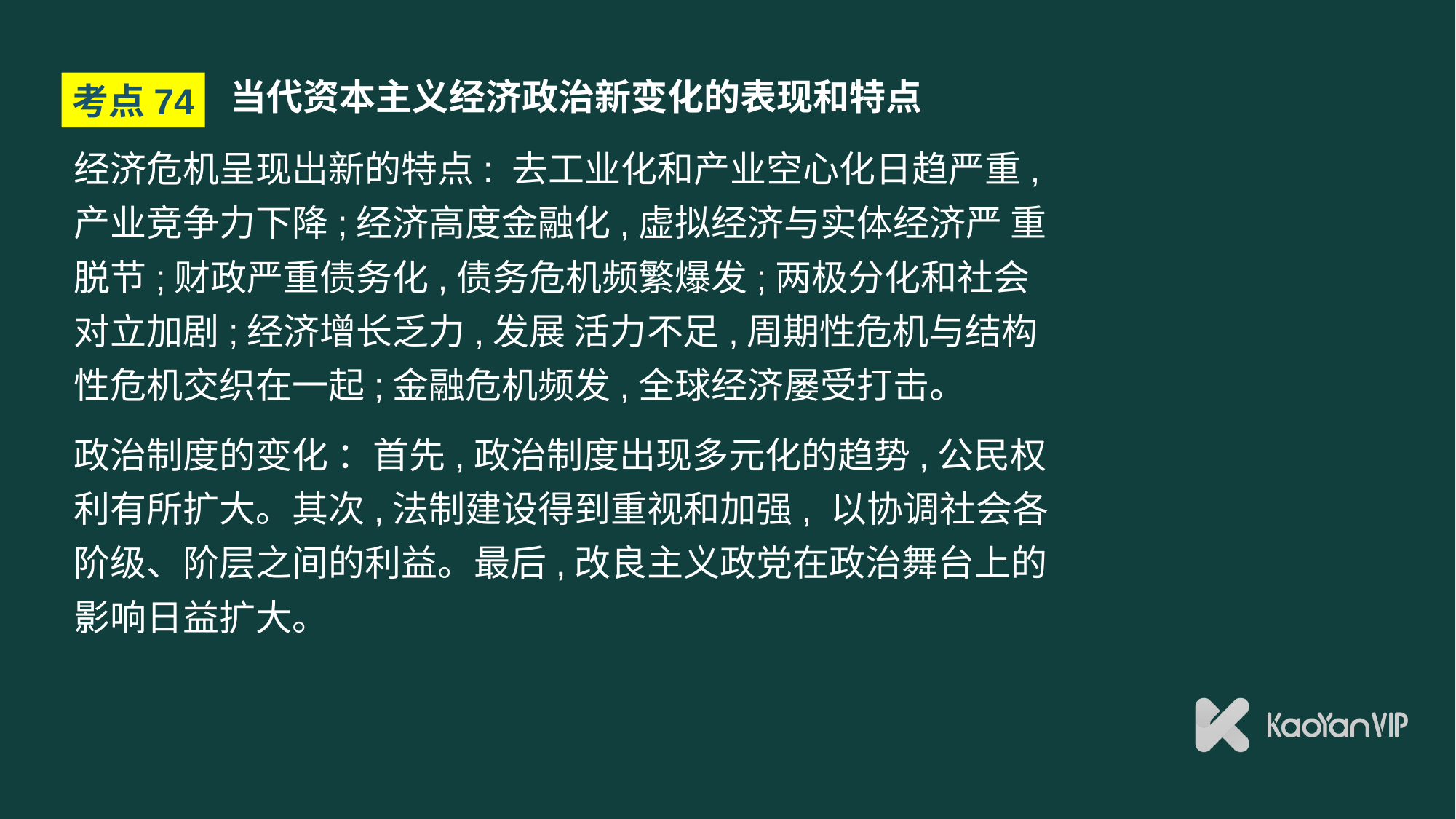

# 当代资本主义经济政治新变化的表现和特点
考点74
经济危机呈现出新的特点: 去工业化和产业空心化日趋严重,产业竞争力下降;经济高度金融化,虚拟经济与实体经济严 重脱节;财政严重债务化,债务危机频繁爆发;两极分化和社会对立加剧;经济增长乏力,发展 活力不足,周期性危机与结构性危机交织在一起;金融危机频发,全球经济屡受打击。
政治制度的变化 ：首先,政治制度出现多元化的趋势,公民权利有所扩大。其次,法制建设得到重视和加强, 以协调社会各阶级、阶层之间的利益。最后,改良主义政党在政治舞台上的影响日益扩大。